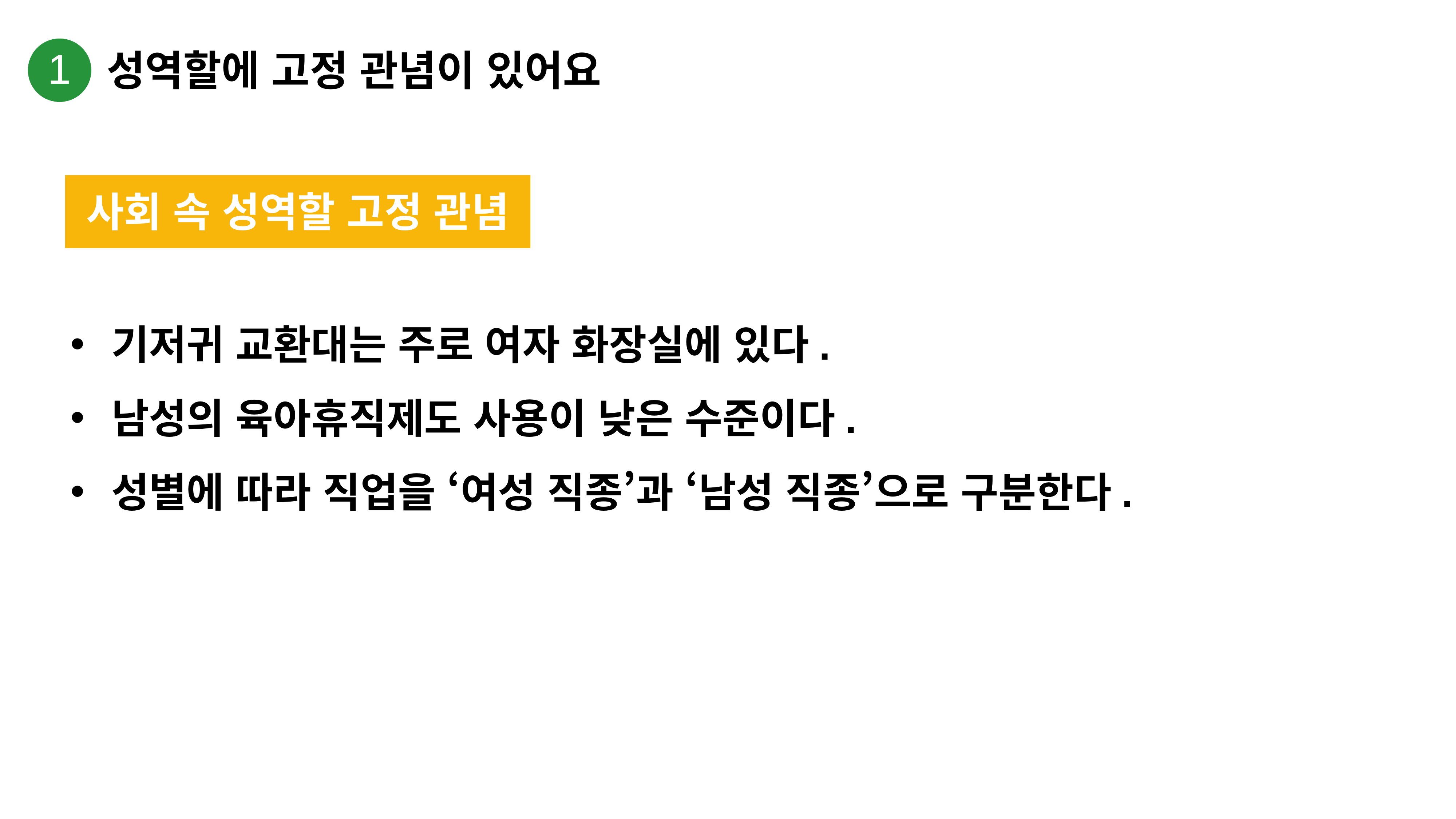

1
성역할에 고정 관념이 있어요

사회 속 성역할 고정 관념
기저귀 교환대는 주로 여자 화장실에 있다.
남성의 육아휴직제도 사용이 낮은 수준이다.
성별에 따라 직업을 ‘여성 직종’과 ‘남성 직종’으로 구분한다.